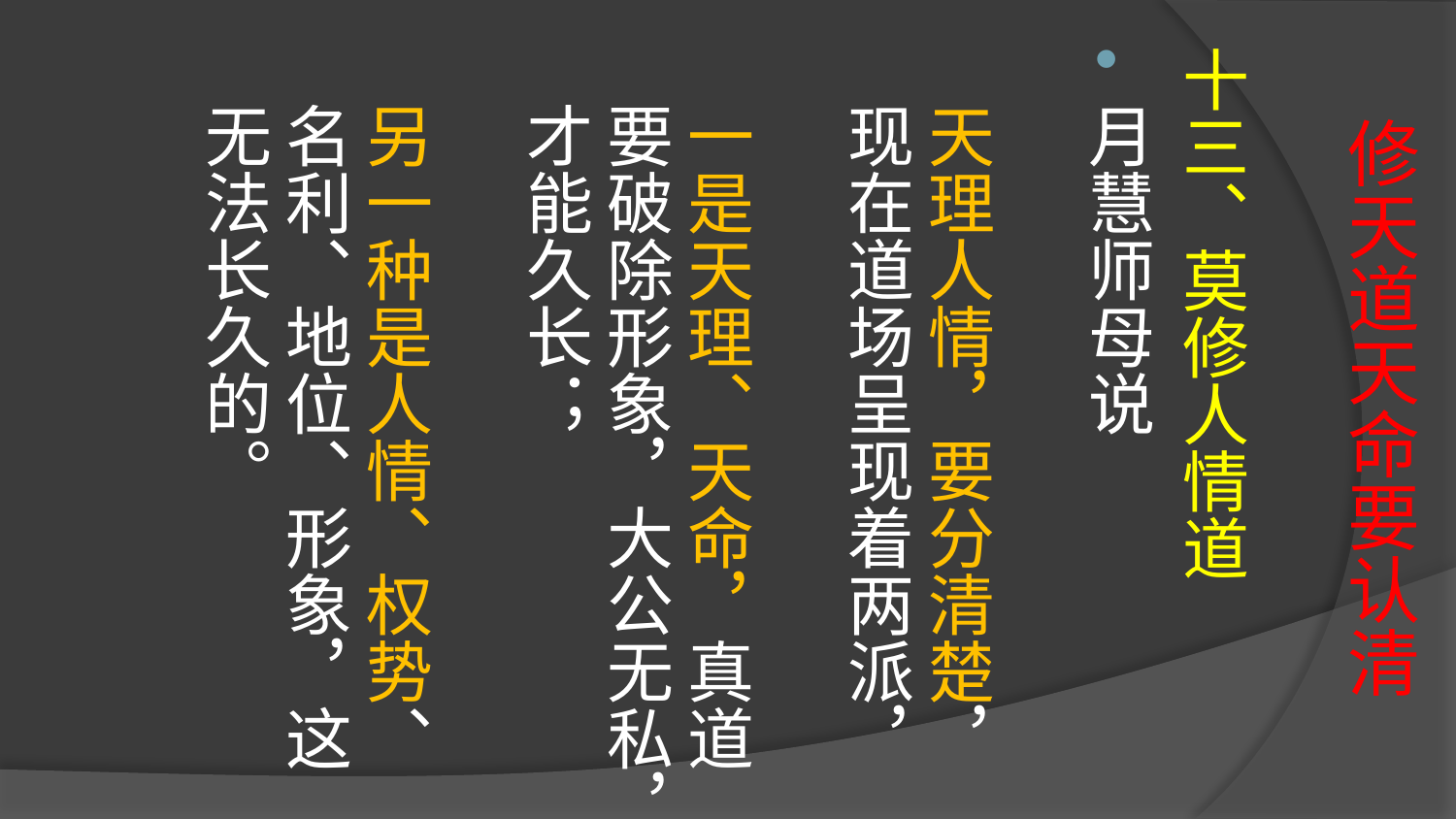

# 修天道天命要认清
十三、莫修人情道
月慧师母说
天理人情，要分清楚，现在道场呈现着两派，
一是天理、天命，真道要破除形象，大公无私，才能久长；
另一种是人情、权势、名利、地位、形象，这无法长久的。